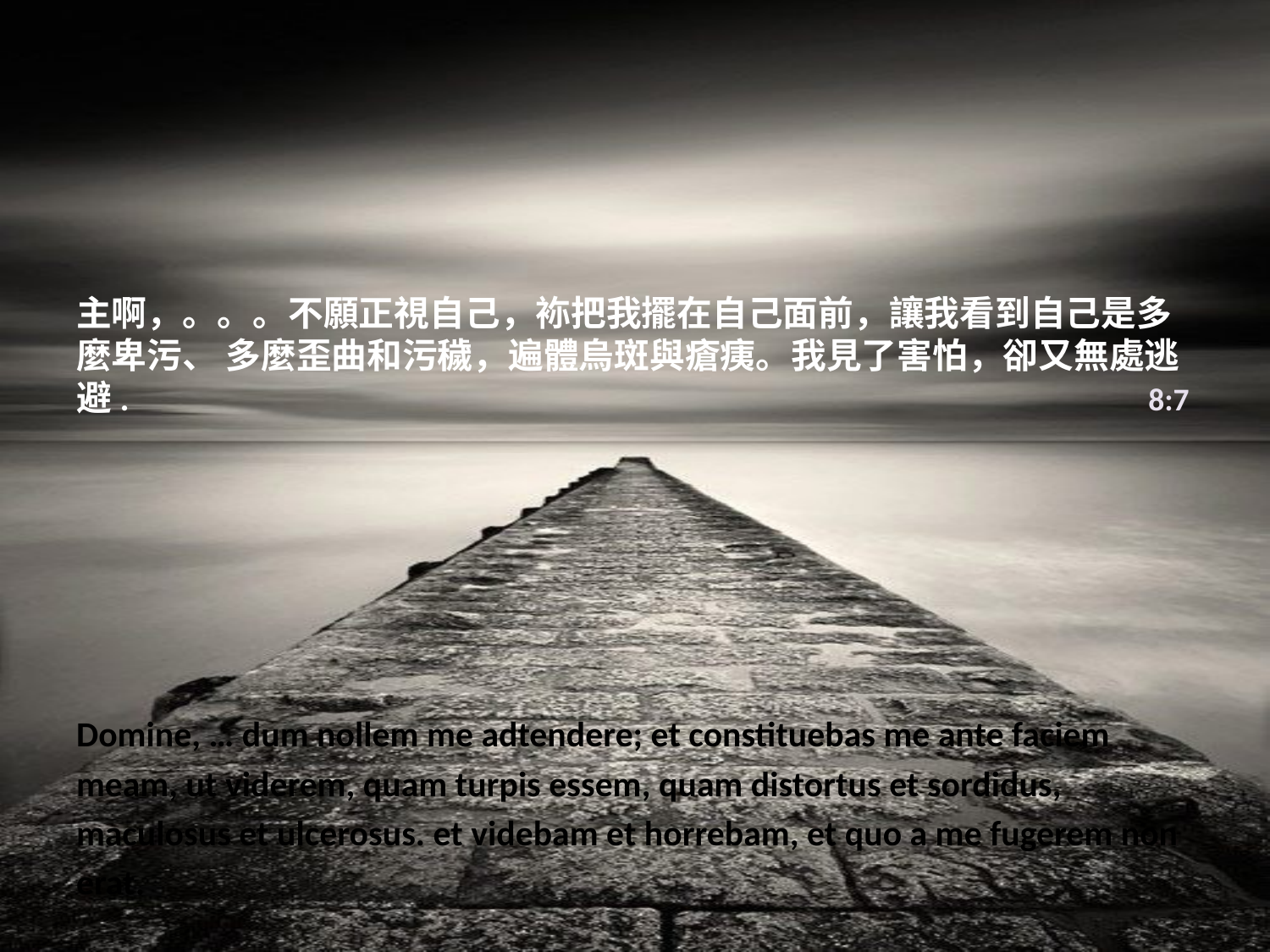

# 主啊，。。。不願正視自己，袮把我擺在自己面前，讓我看到自己是多麼卑污、 多麼歪曲和污穢，遍體烏斑與瘡痍。我見了害怕，卻又無處逃避. 								       8:7

Domine, … dum nollem me adtendere; et constituebas me ante faciem
meam, ut viderem, quam turpis essem, quam distortus et sordidus,
maculosus et ulcerosus. et videbam et horrebam, et quo a me fugerem non
erat.